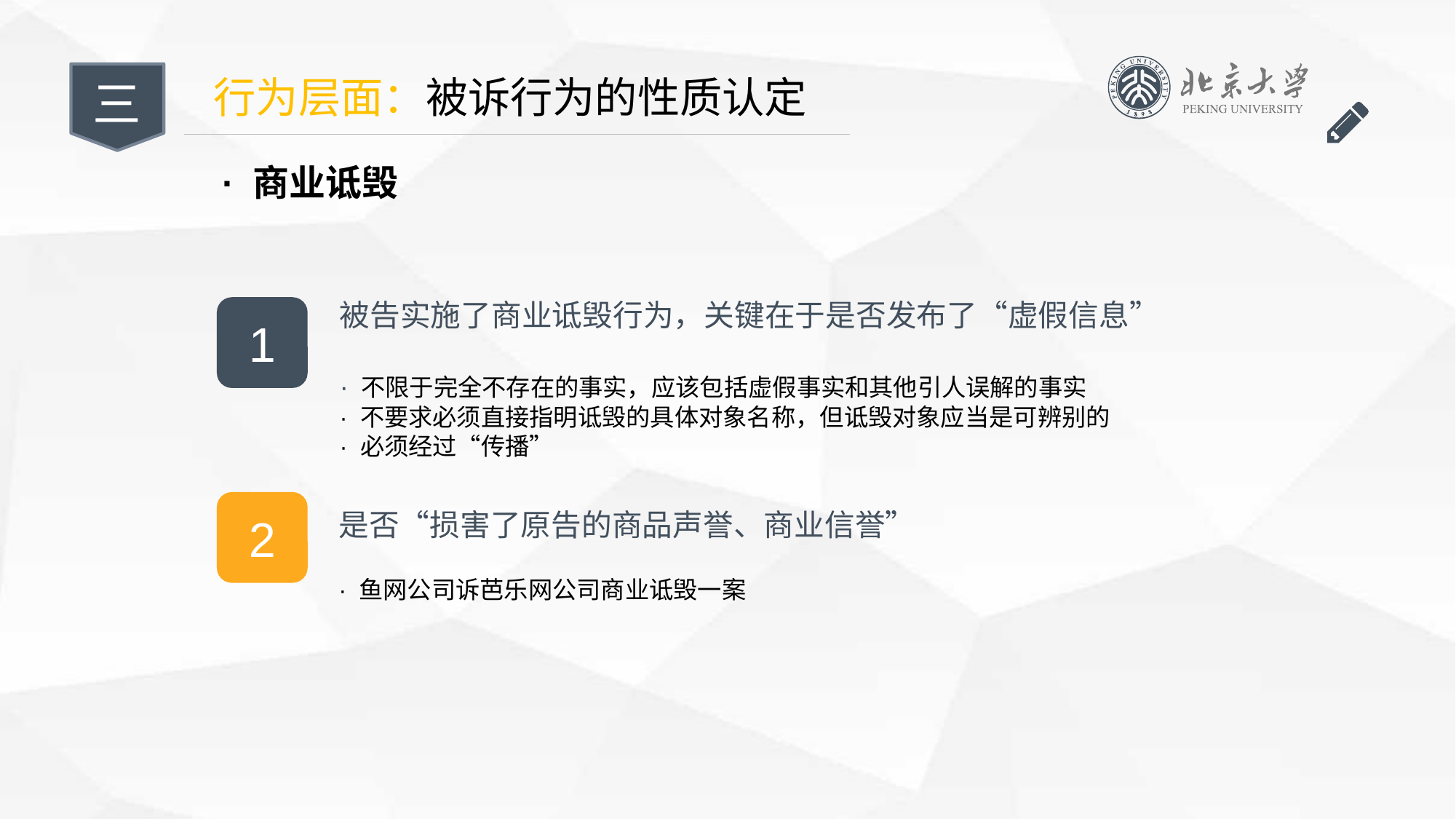

三
行为层面：被诉行为的性质认定
· 商业诋毁
被告实施了商业诋毁行为，关键在于是否发布了“虚假信息”

· 不限于完全不存在的事实，应该包括虚假事实和其他引人误解的事实
· 不要求必须直接指明诋毁的具体对象名称，但诋毁对象应当是可辨别的
· 必须经过“传播”
1
2
是否“损害了原告的商品声誉、商业信誉”

· 鱼网公司诉芭乐网公司商业诋毁一案